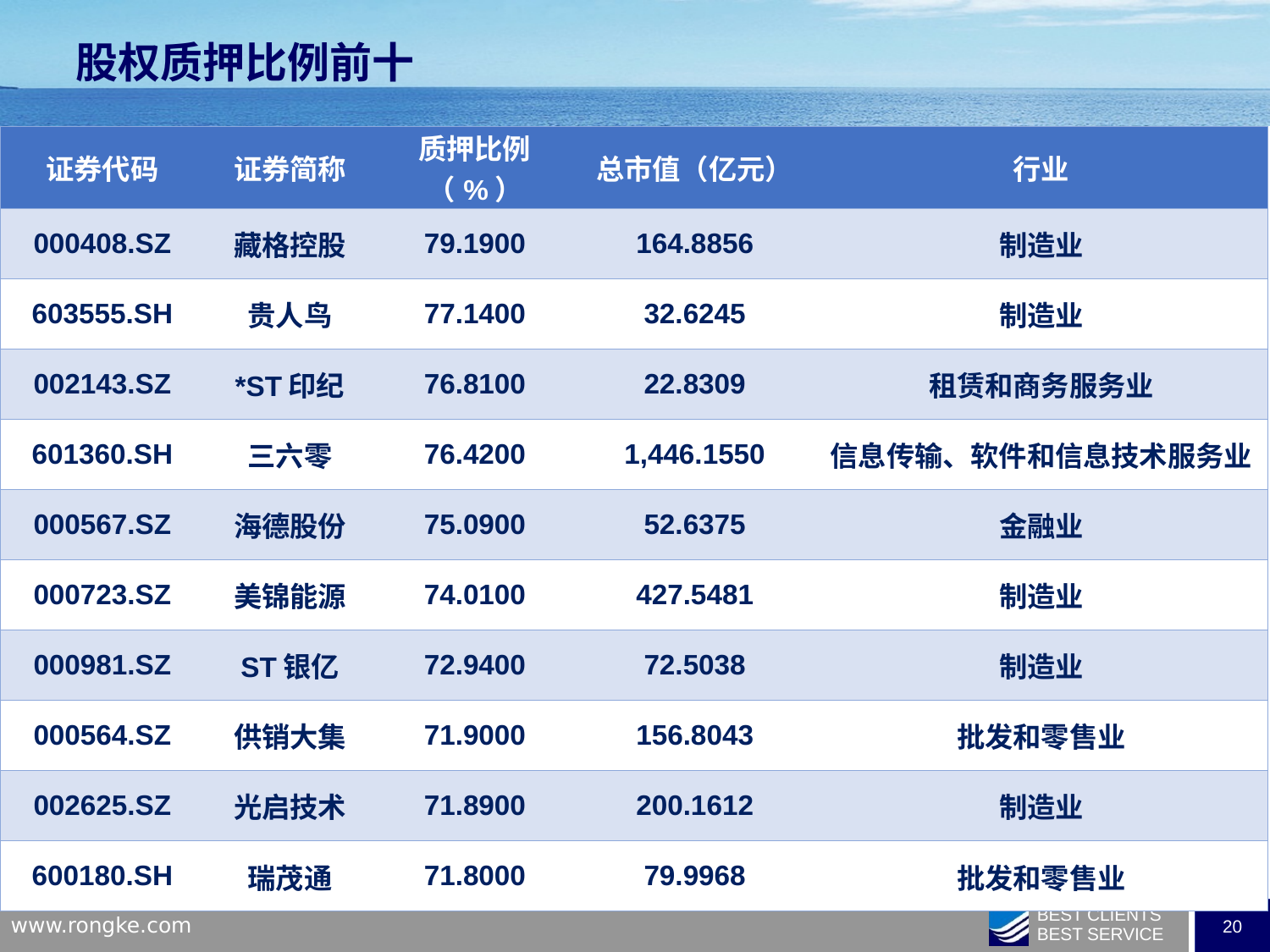

股权质押比例前十
| 证券代码 | 证券简称 | 质押比例（%） | 总市值（亿元） | 行业 |
| --- | --- | --- | --- | --- |
| 000408.SZ | 藏格控股 | 79.1900 | 164.8856 | 制造业 |
| 603555.SH | 贵人鸟 | 77.1400 | 32.6245 | 制造业 |
| 002143.SZ | \*ST印纪 | 76.8100 | 22.8309 | 租赁和商务服务业 |
| 601360.SH | 三六零 | 76.4200 | 1,446.1550 | 信息传输、软件和信息技术服务业 |
| 000567.SZ | 海德股份 | 75.0900 | 52.6375 | 金融业 |
| 000723.SZ | 美锦能源 | 74.0100 | 427.5481 | 制造业 |
| 000981.SZ | ST银亿 | 72.9400 | 72.5038 | 制造业 |
| 000564.SZ | 供销大集 | 71.9000 | 156.8043 | 批发和零售业 |
| 002625.SZ | 光启技术 | 71.8900 | 200.1612 | 制造业 |
| 600180.SH | 瑞茂通 | 71.8000 | 79.9968 | 批发和零售业 |